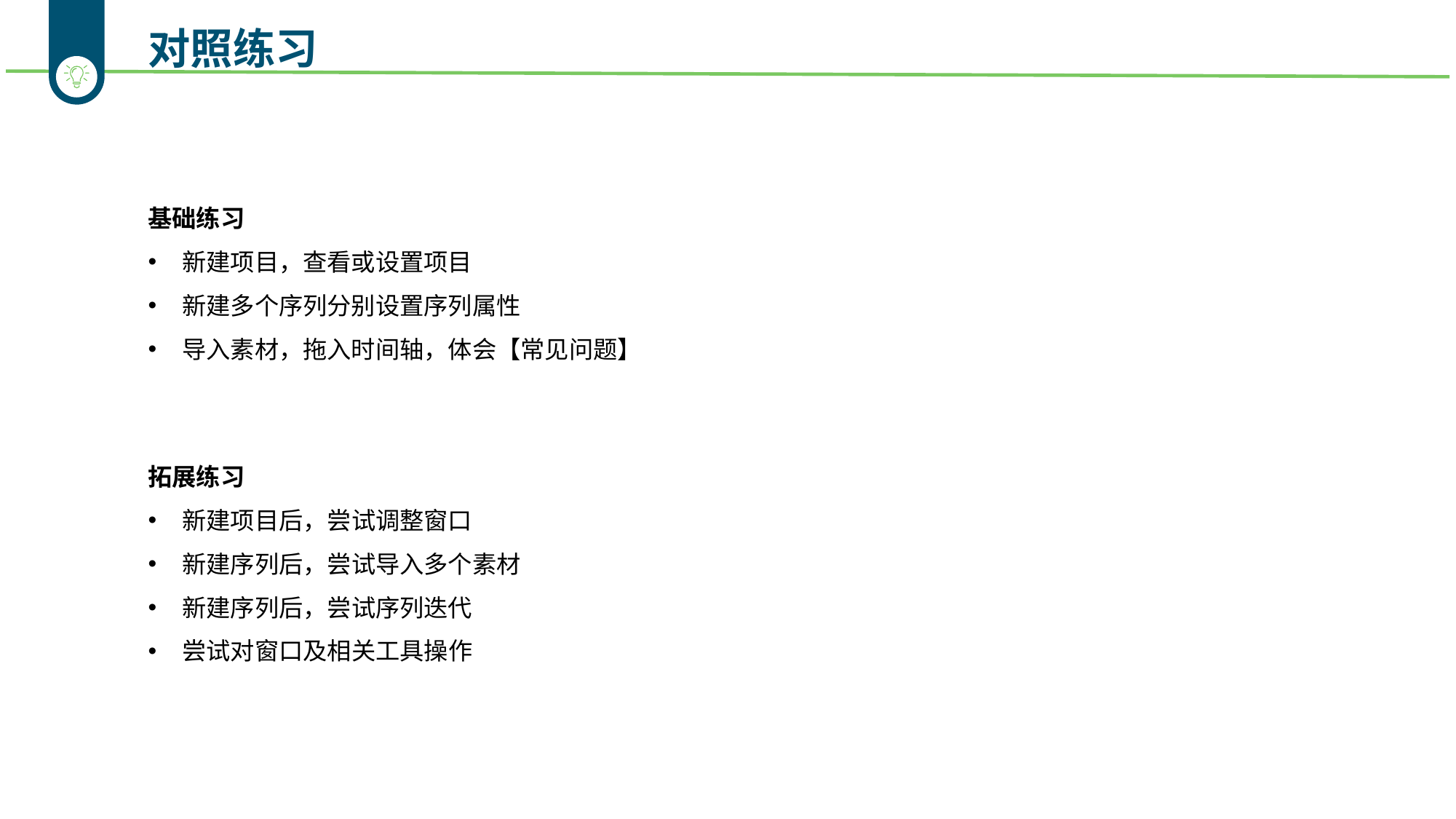

对照练习

基础练习
新建项目，查看或设置项目
新建多个序列分别设置序列属性
导入素材，拖入时间轴，体会【常见问题】
拓展练习
新建项目后，尝试调整窗口
新建序列后，尝试导入多个素材
新建序列后，尝试序列迭代
尝试对窗口及相关工具操作